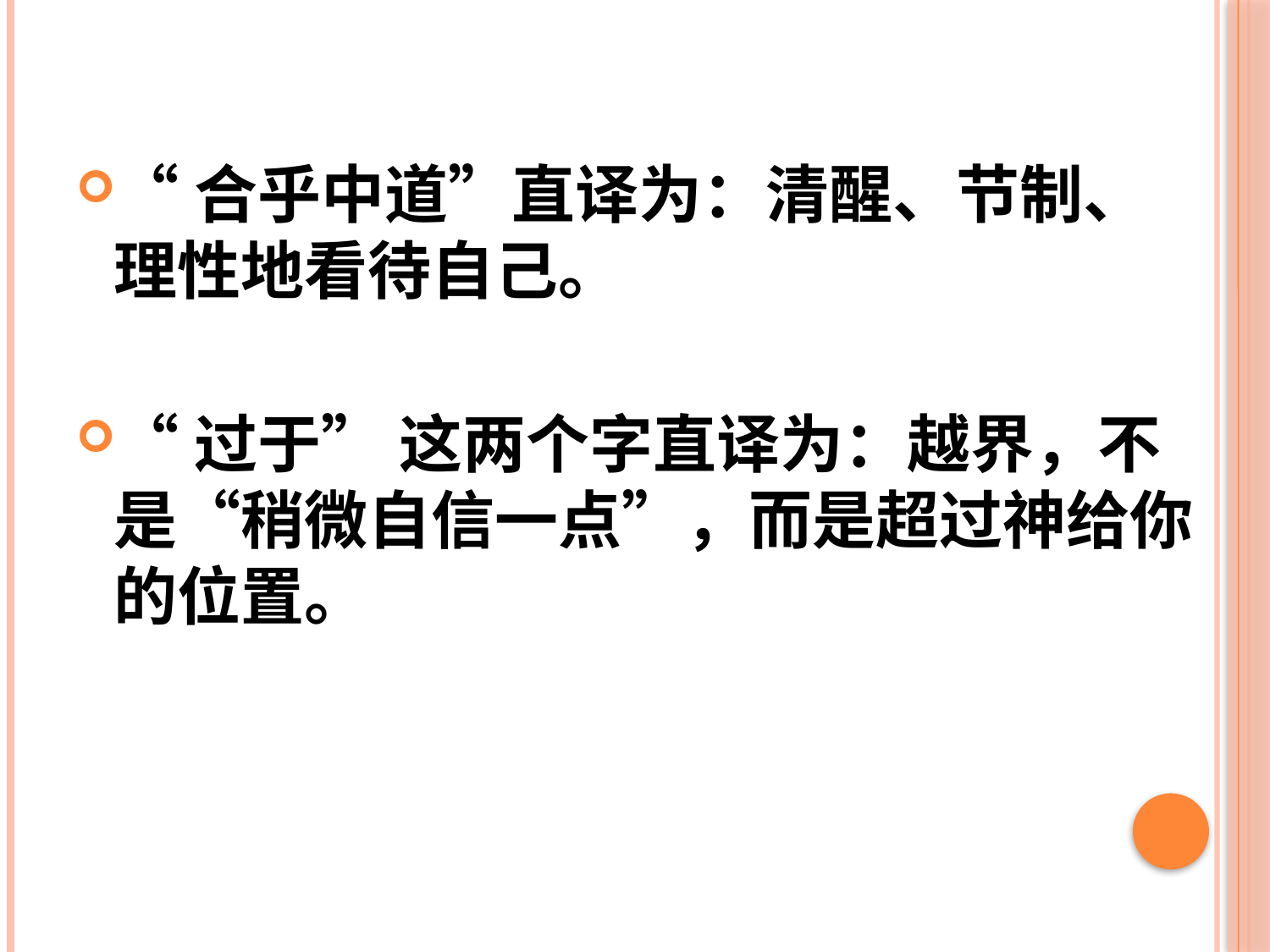

“合乎中道”直译为：清醒、节制、理性地看待自己。

“过于” 这两个字直译为：越界，不是“稍微自信一点”，而是超过神给你的位置。